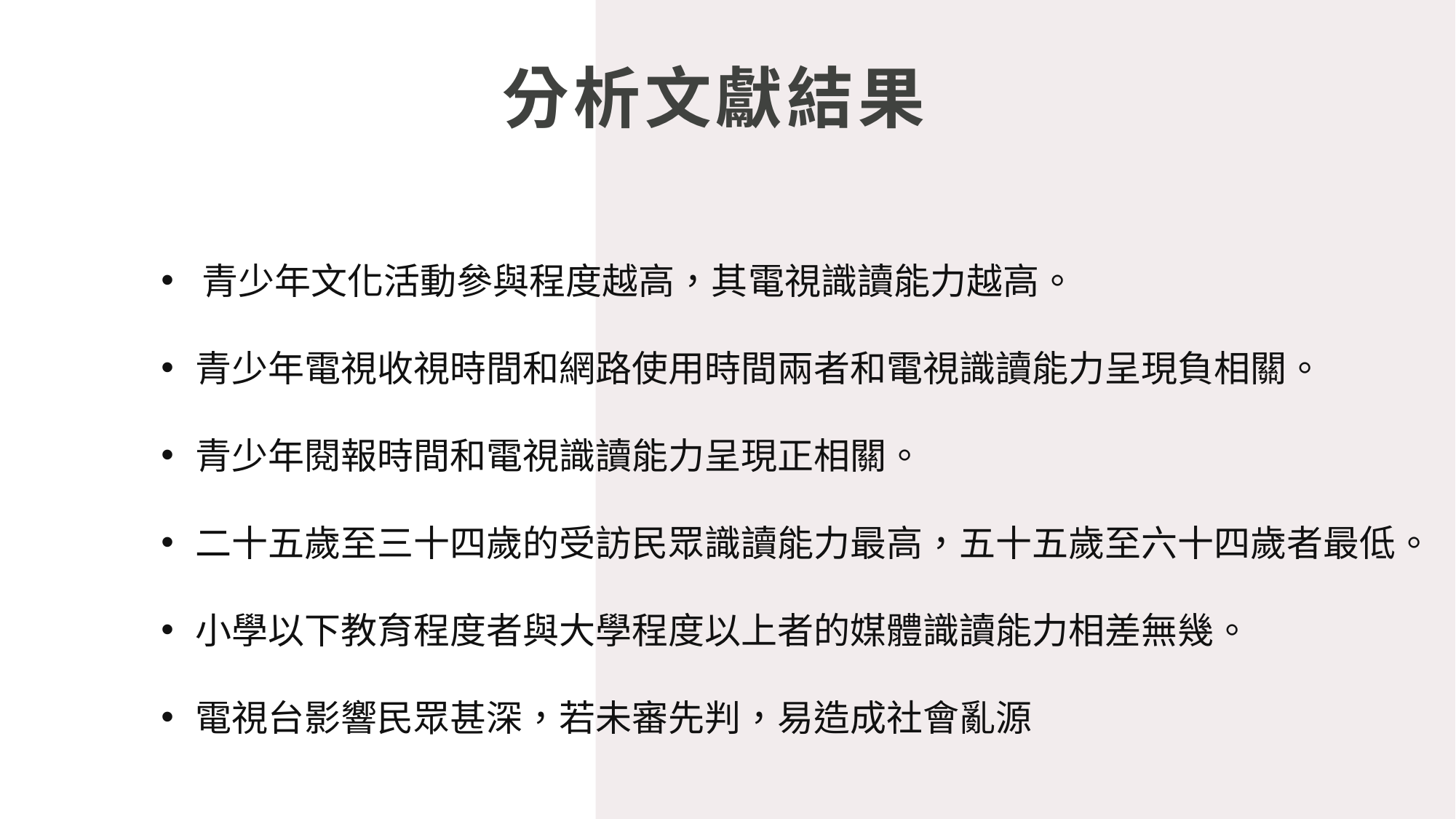

分析文獻結果

青少年文化活動參與程度越高，其電視識讀能力越高。
青少年電視收視時間和網路使用時間兩者和電視識讀能力呈現負相關。
青少年閱報時間和電視識讀能力呈現正相關。
二十五歲至三十四歲的受訪民眾識讀能力最高，五十五歲至六十四歲者最低。
小學以下教育程度者與大學程度以上者的媒體識讀能力相差無幾。
電視台影響民眾甚深，若未審先判，易造成社會亂源